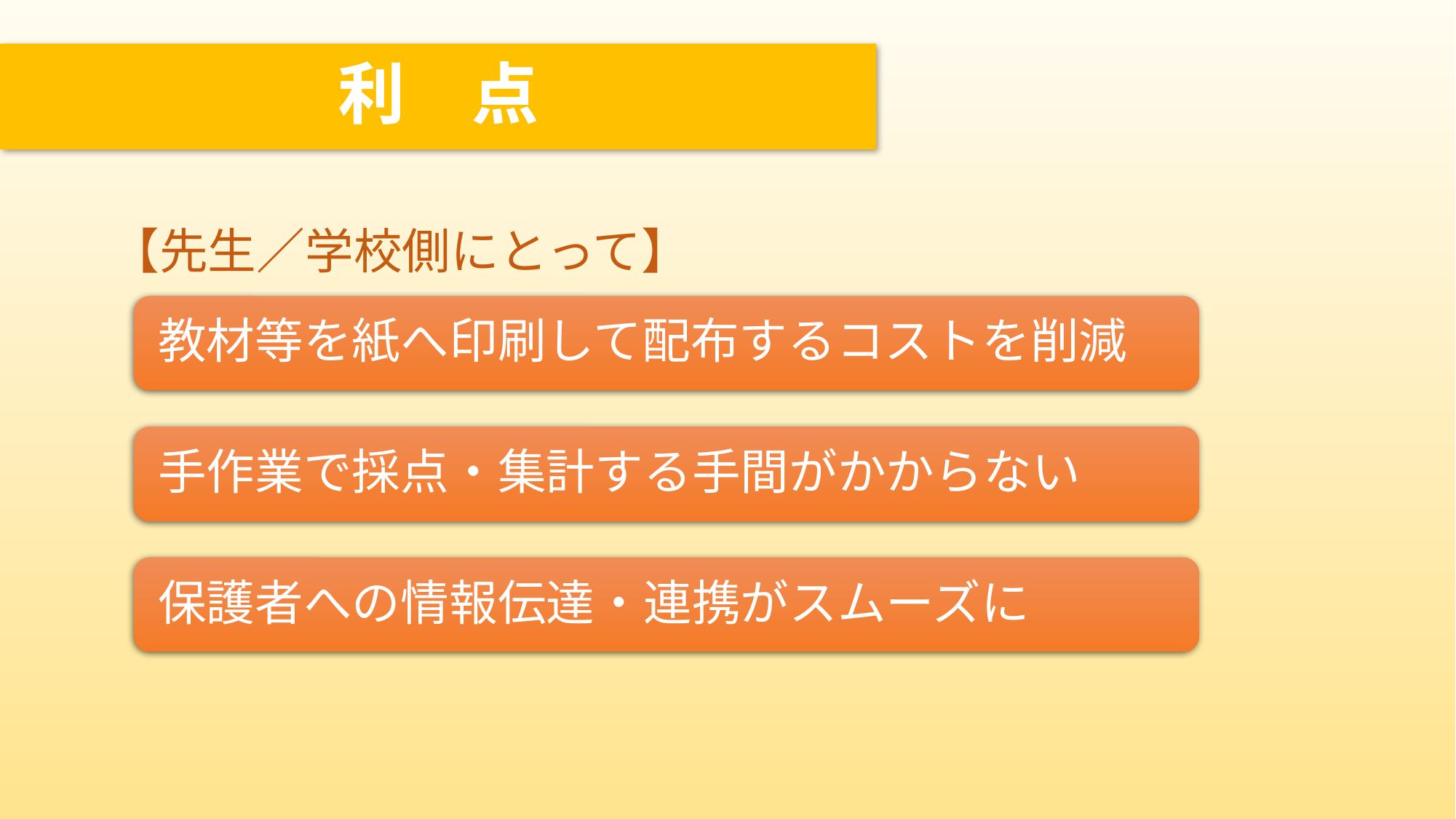

# 利　点
【先生／学校側にとって】
教材等を紙へ印刷して配布するコストを削減
手作業で採点・集計する手間がかからない
保護者への情報伝達・連携がスムーズに